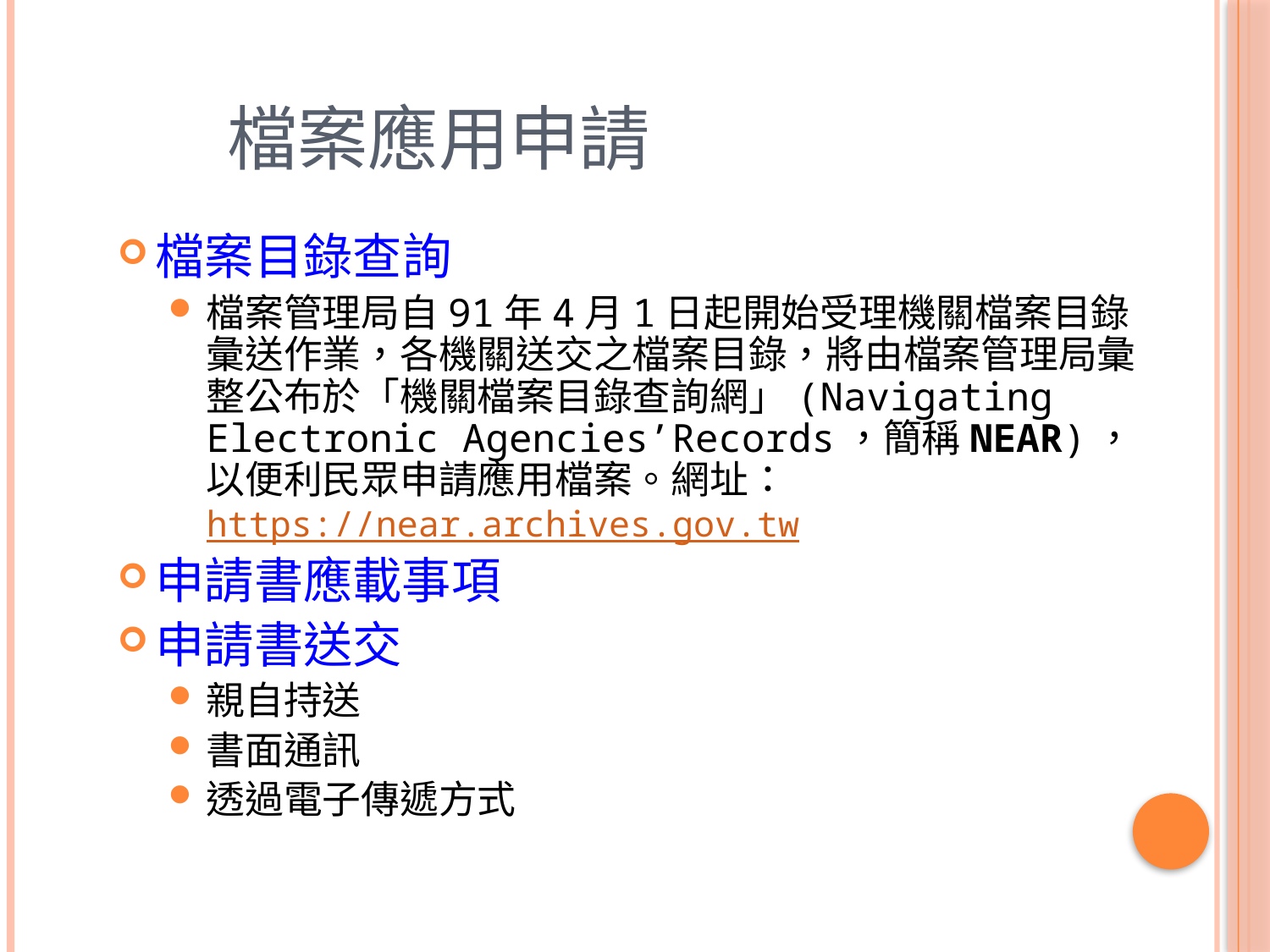

# 檔案應用申請
檔案目錄查詢
檔案管理局自91年4月1日起開始受理機關檔案目錄彙送作業，各機關送交之檔案目錄，將由檔案管理局彙整公布於「機關檔案目錄查詢網」(Navigating Electronic Agencies’Records，簡稱NEAR)，以便利民眾申請應用檔案。網址：https://near.archives.gov.tw
申請書應載事項
申請書送交
親自持送
書面通訊
透過電子傳遞方式